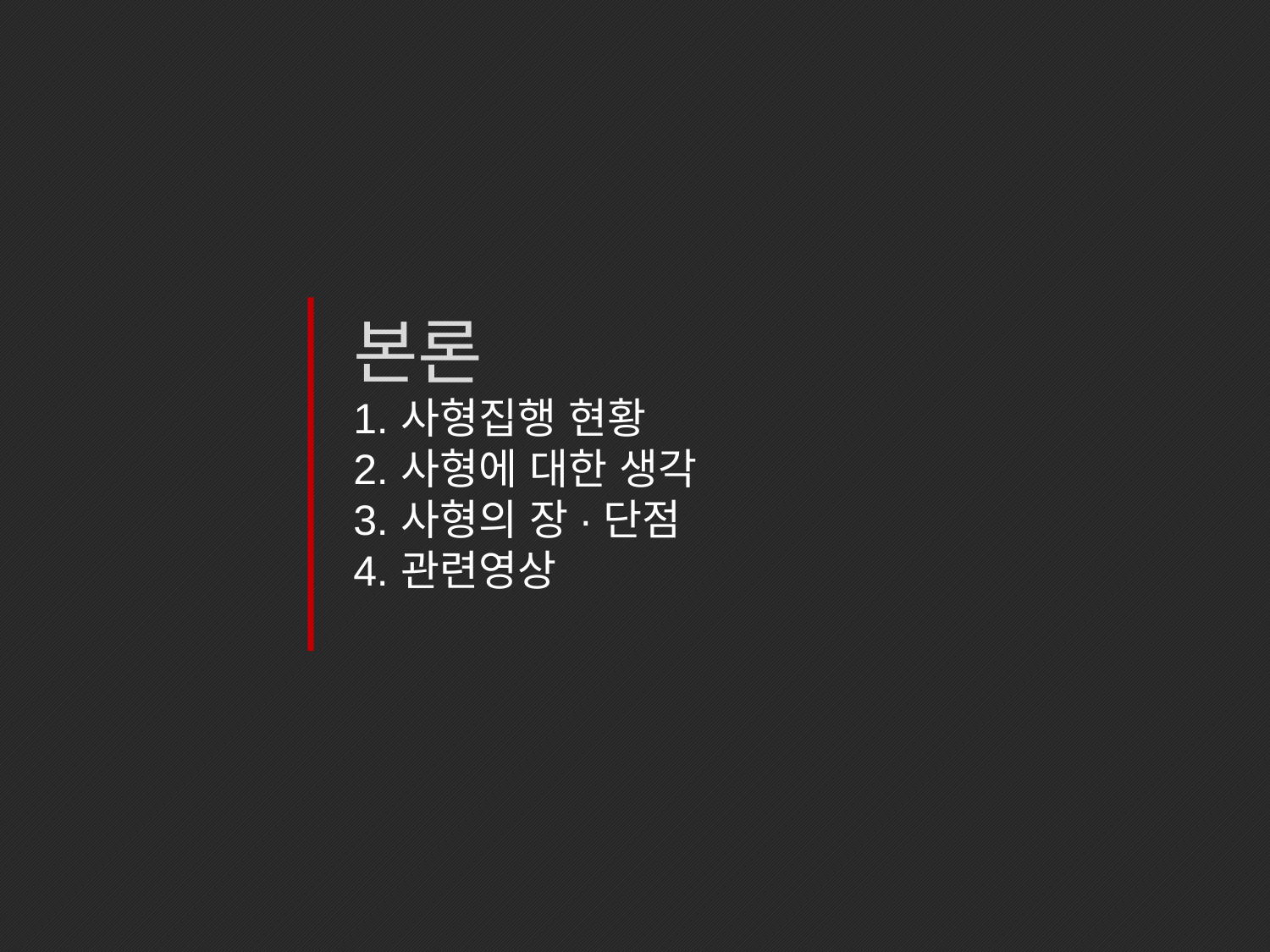

본론
사형집행 현황
사형에 대한 생각
사형의 장·단점
관련영상